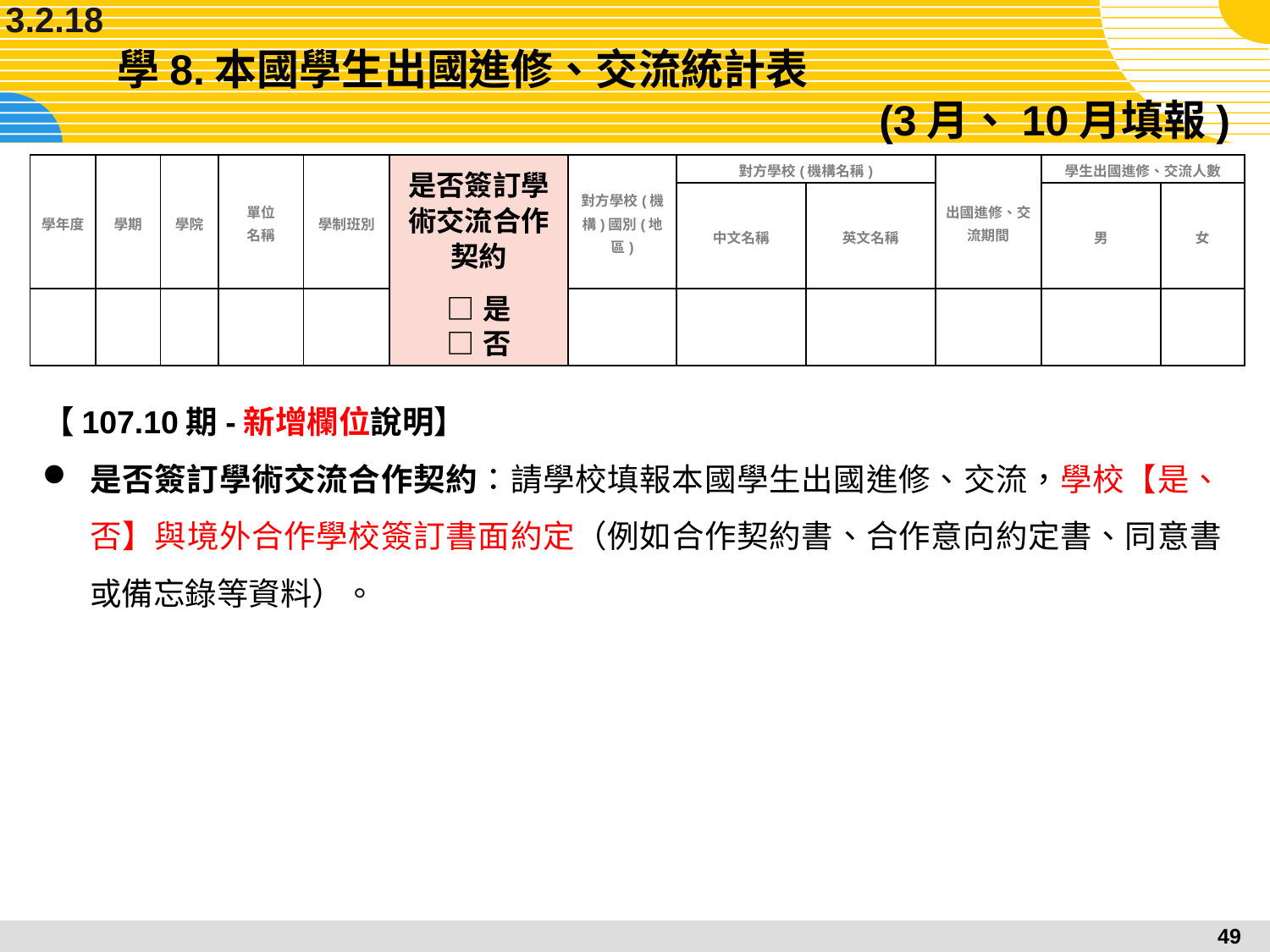

3.2.18
# 學8.本國學生出國進修、交流統計表									(3月、10月填報)
| 學年度 | 學期 | 學院 | 單位 名稱 | 學制班別 | 是否簽訂學術交流合作契約 | 對方學校(機構)國別(地區) | 對方學校(機構名稱) |  | 出國進修、交流期間 | 學生出國進修、交流人數 |  |
| --- | --- | --- | --- | --- | --- | --- | --- | --- | --- | --- | --- |
|  |  |  |  |  |  |  | 中文名稱 | 英文名稱 |  | 男 | 女 |
|  |  |  |  |  | □是 □否 |  |  |  |  |  |  |
【107.10期-新增欄位說明】
是否簽訂學術交流合作契約：請學校填報本國學生出國進修、交流，學校【是、否】與境外合作學校簽訂書面約定（例如合作契約書、合作意向約定書、同意書或備忘錄等資料）。